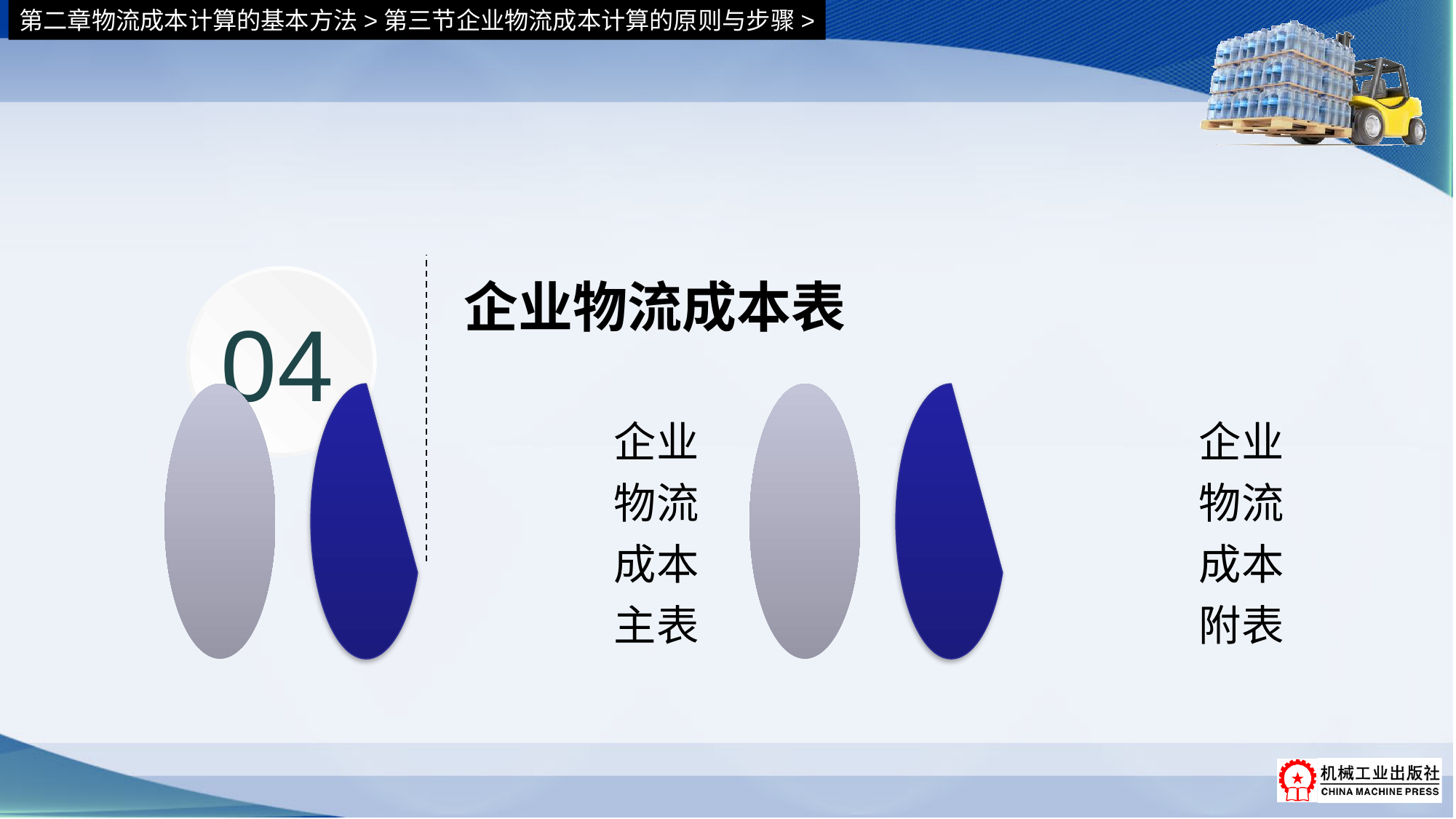

第二章物流成本计算的基本方法>第三节企业物流成本计算的原则与步骤>

04
企业物流成本表
企业物流成本主表
企业物流成本附表